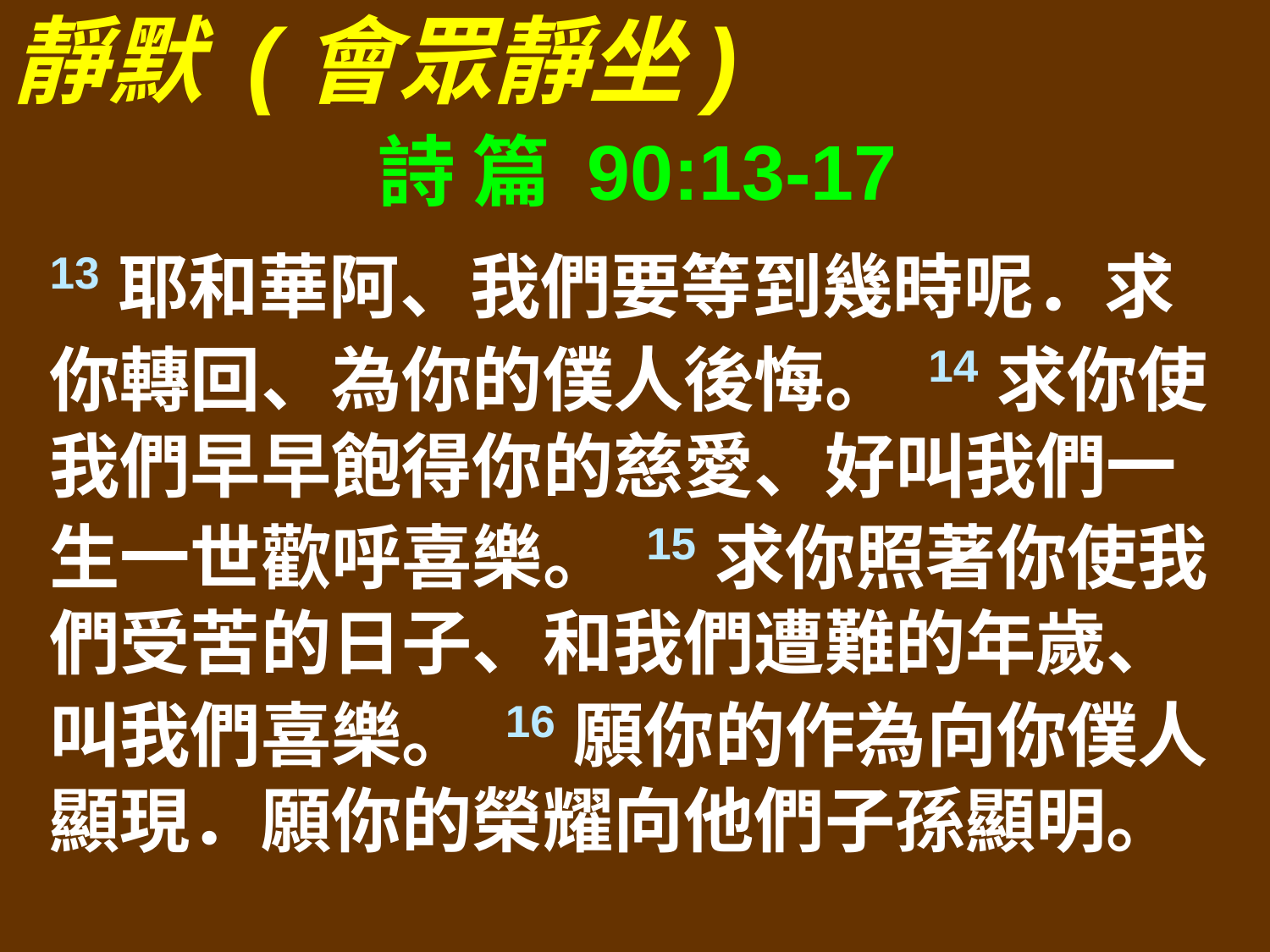

靜默 (會眾靜坐)
詩 篇 90:13-17
13耶和華阿、我們要等到幾時呢．求你轉回、為你的僕人後悔。 14求你使我們早早飽得你的慈愛、好叫我們一生一世歡呼喜樂。 15求你照著你使我們受苦的日子、和我們遭難的年歲、叫我們喜樂。 16願你的作為向你僕人顯現．願你的榮耀向他們子孫顯明。